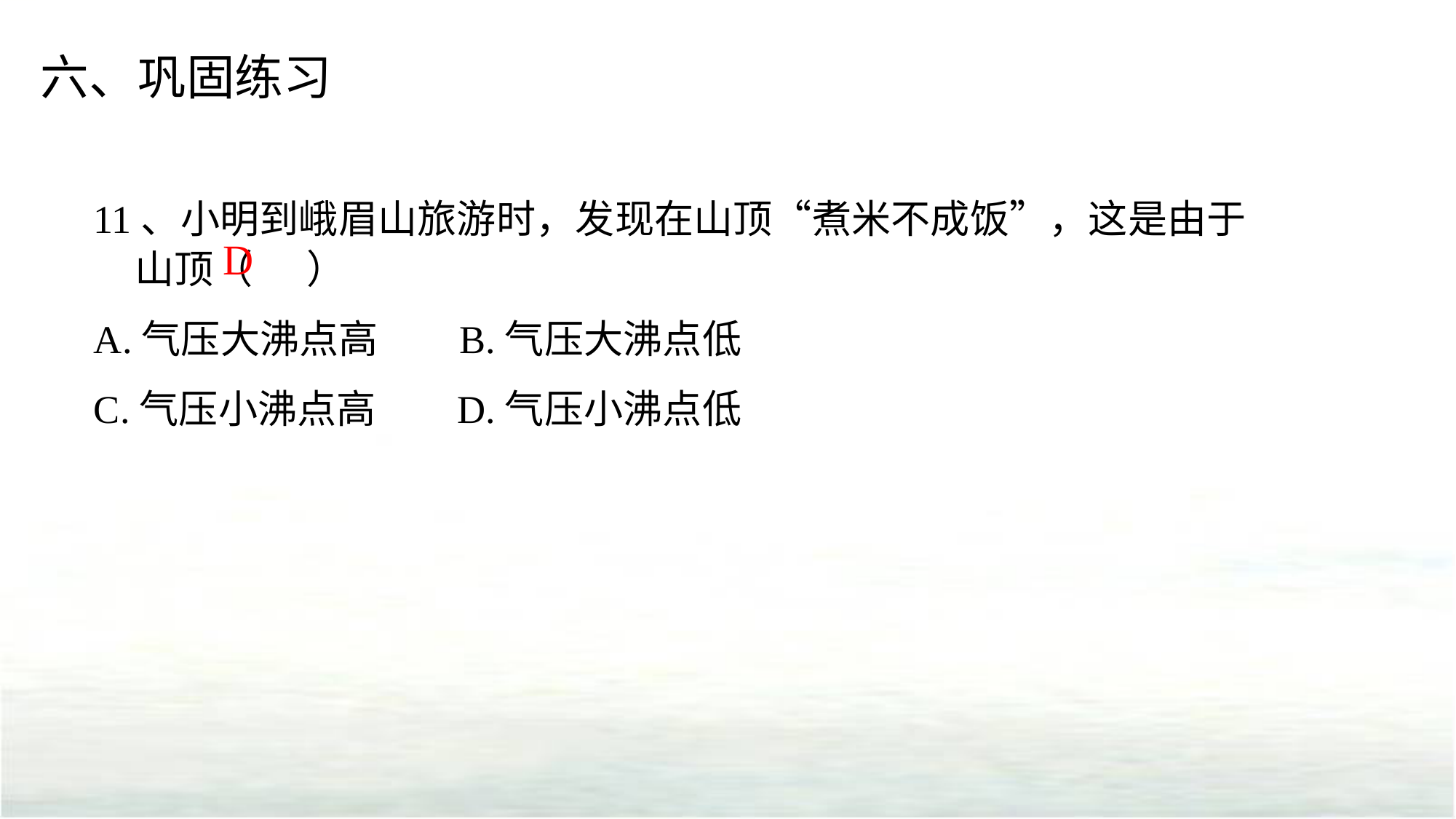

六、巩固练习
11、小明到峨眉山旅游时，发现在山顶“煮米不成饭”，这是由于山顶（      ）
A.气压大沸点高        B.气压大沸点低
C.气压小沸点高        D.气压小沸点低
D